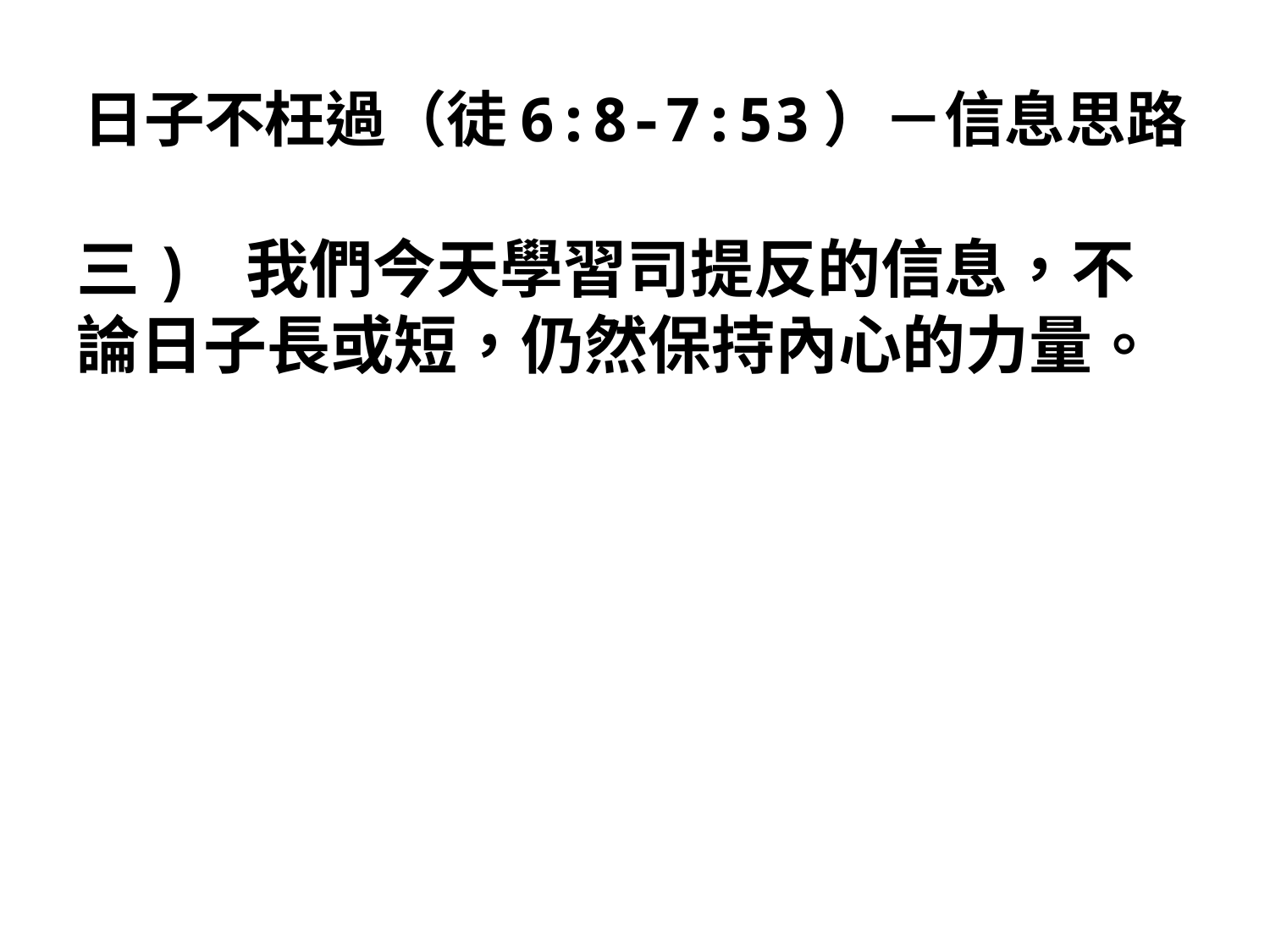

# 日子不枉過（徒6:8-7:53）－信息思路
三) 我們今天學習司提反的信息，不論日子長或短，仍然保持內心的力量。